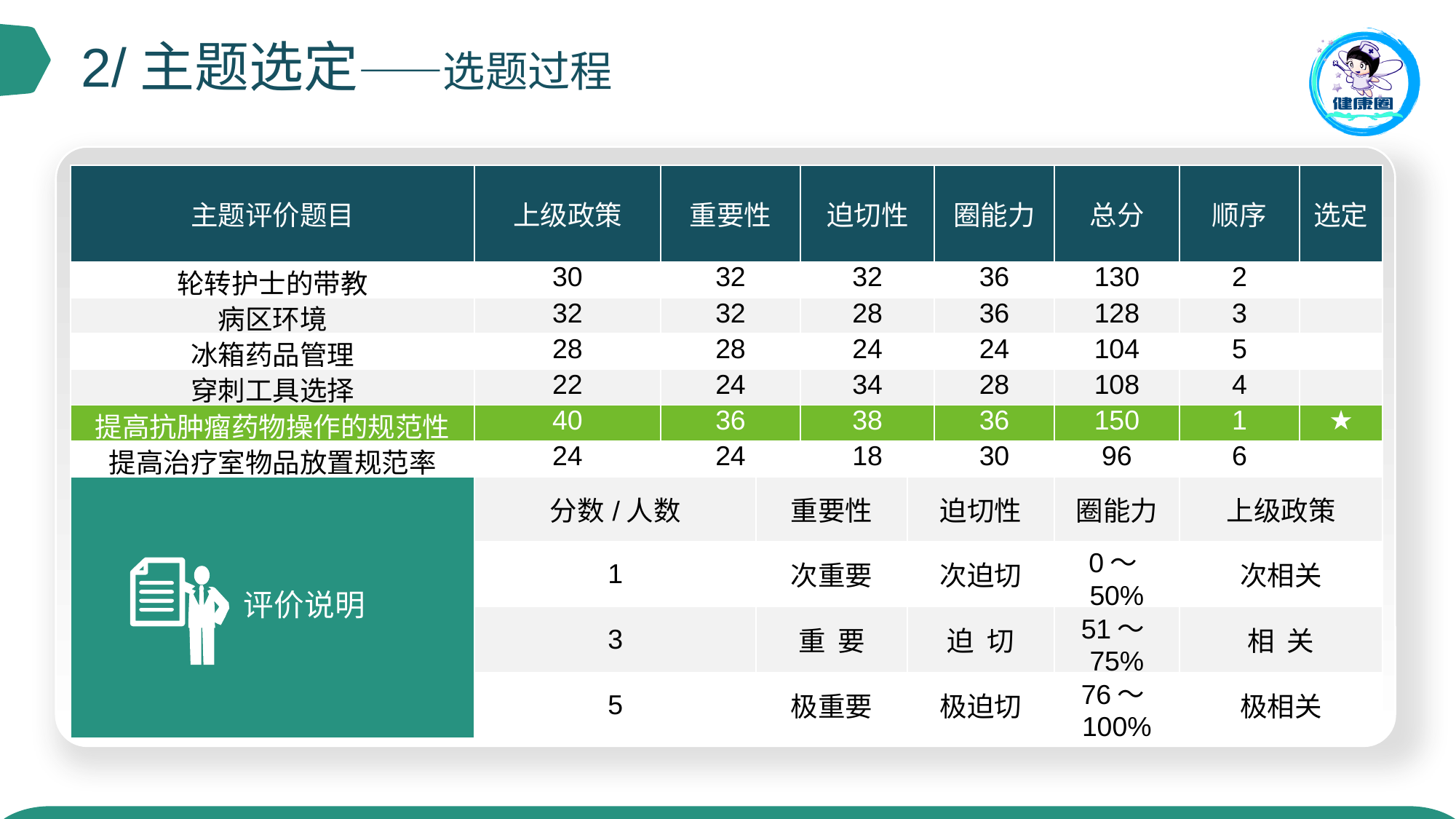

2/主题选定——选题过程

| 主题评价题目 | 上级政策 | 重要性 |  | 迫切性 |  | 圈能力 | 总分 | 顺序 | 选定 |
| --- | --- | --- | --- | --- | --- | --- | --- | --- | --- |
| 轮转护士的带教 | 30 | 32 |  | 32 |  | 36 | 130 | 2 |  |
| 病区环境 | 32 | 32 |  | 28 |  | 36 | 128 | 3 |  |
| 冰箱药品管理 | 28 | 28 |  | 24 |  | 24 | 104 | 5 |  |
| 穿刺工具选择 | 22 | 24 |  | 34 |  | 28 | 108 | 4 |  |
| 提高抗肿瘤药物操作的规范性 | 40 | 36 |  | 38 |  | 36 | 150 | 1 | ★ |
| 提高治疗室物品放置规范率 | 24 | 24 |  | 18 |  | 30 | 96 | 6 |  |
|  | 分数/人数 |  | 重要性 |  | 迫切性 |  | 圈能力 | 上级政策 |  |
|  | 1 |  | 次重要 |  | 次迫切 |  | 0～50% | 次相关 |  |
|  | 3 |  | 重 要 |  | 迫 切 |  | 51～75% | 相 关 |  |
|  | 5 |  | 极重要 |  | 极迫切 |  | 76～100% | 极相关 |  |

评价说明